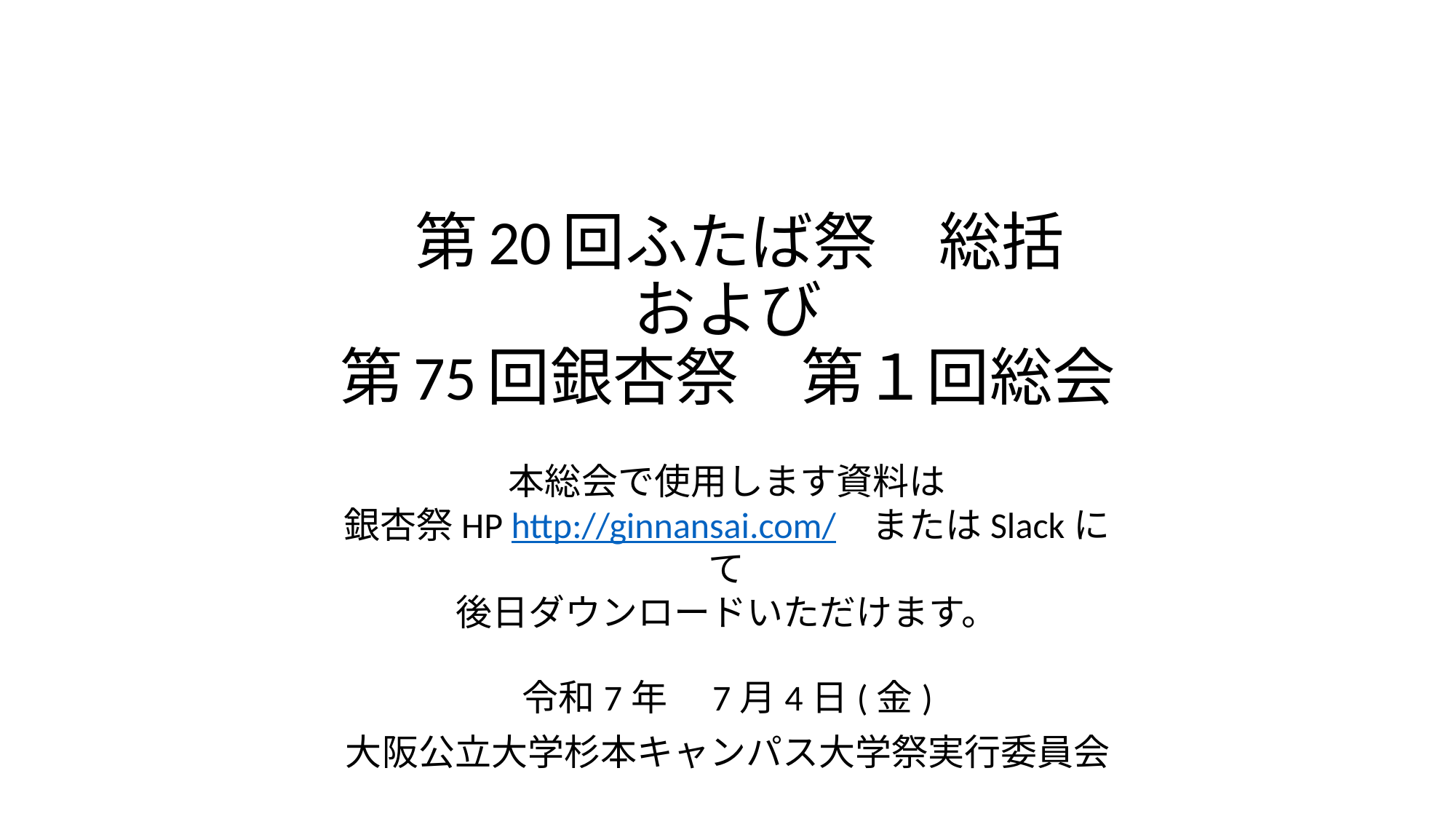

# 第20回ふたば祭　総括 および 第75回銀杏祭　第１回総会
本総会で使用します資料は
銀杏祭HP http://ginnansai.com/　またはSlackにて
後日ダウンロードいただけます。
令和7年　7月4日(金)
大阪公立大学杉本キャンパス大学祭実行委員会